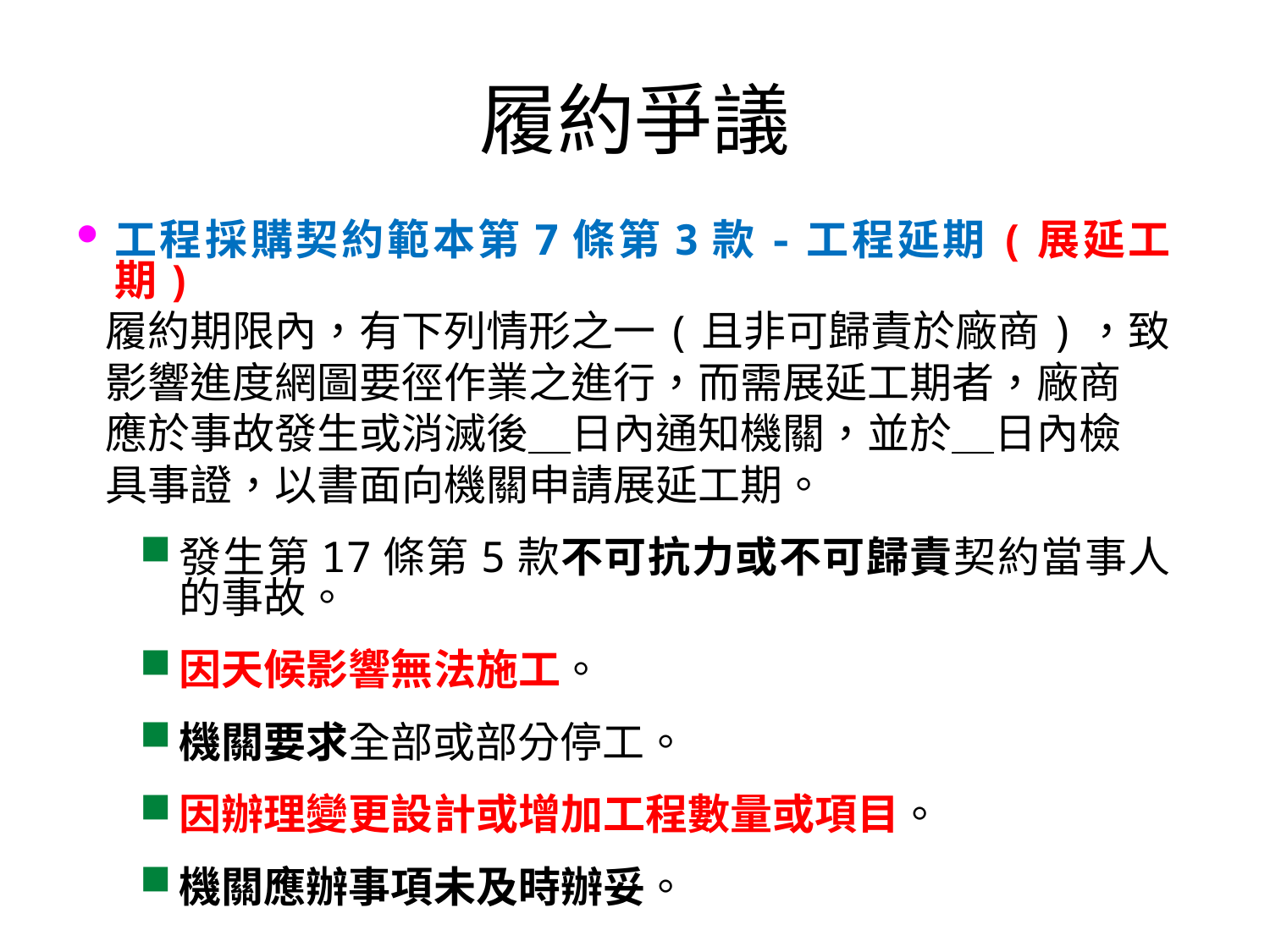

履約爭議
工程採購契約範本第7條第3款-工程延期(展延工期)
  履約期限內，有下列情形之一(且非可歸責於廠商)，致
  影響進度網圖要徑作業之進行，而需展延工期者，廠商
  應於事故發生或消滅後＿日內通知機關，並於＿日內檢
  具事證，以書面向機關申請展延工期。
發生第17條第5款不可抗力或不可歸責契約當事人的事故。
因天候影響無法施工。
機關要求全部或部分停工。
因辦理變更設計或增加工程數量或項目。
機關應辦事項未及時辦妥。